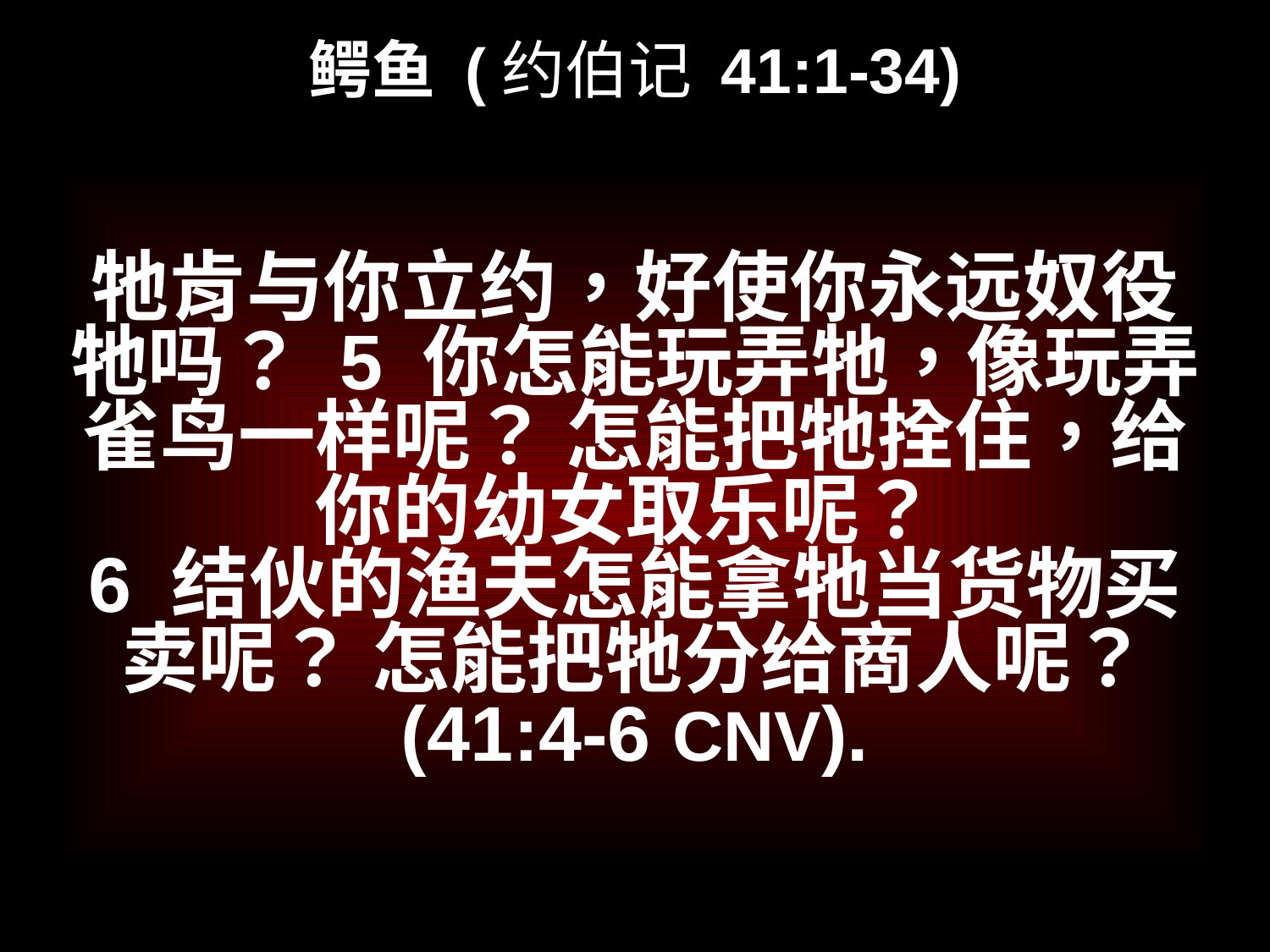

# 鳄鱼 (约伯记 41:1-34)

牠肯与你立约，好使你永远奴役牠吗？ 5 你怎能玩弄牠，像玩弄雀鸟一样呢？ 怎能把牠拴住，给你的幼女取乐呢？
6 结伙的渔夫怎能拿牠当货物买卖呢？ 怎能把牠分给商人呢？ (41:4-6 CNV).